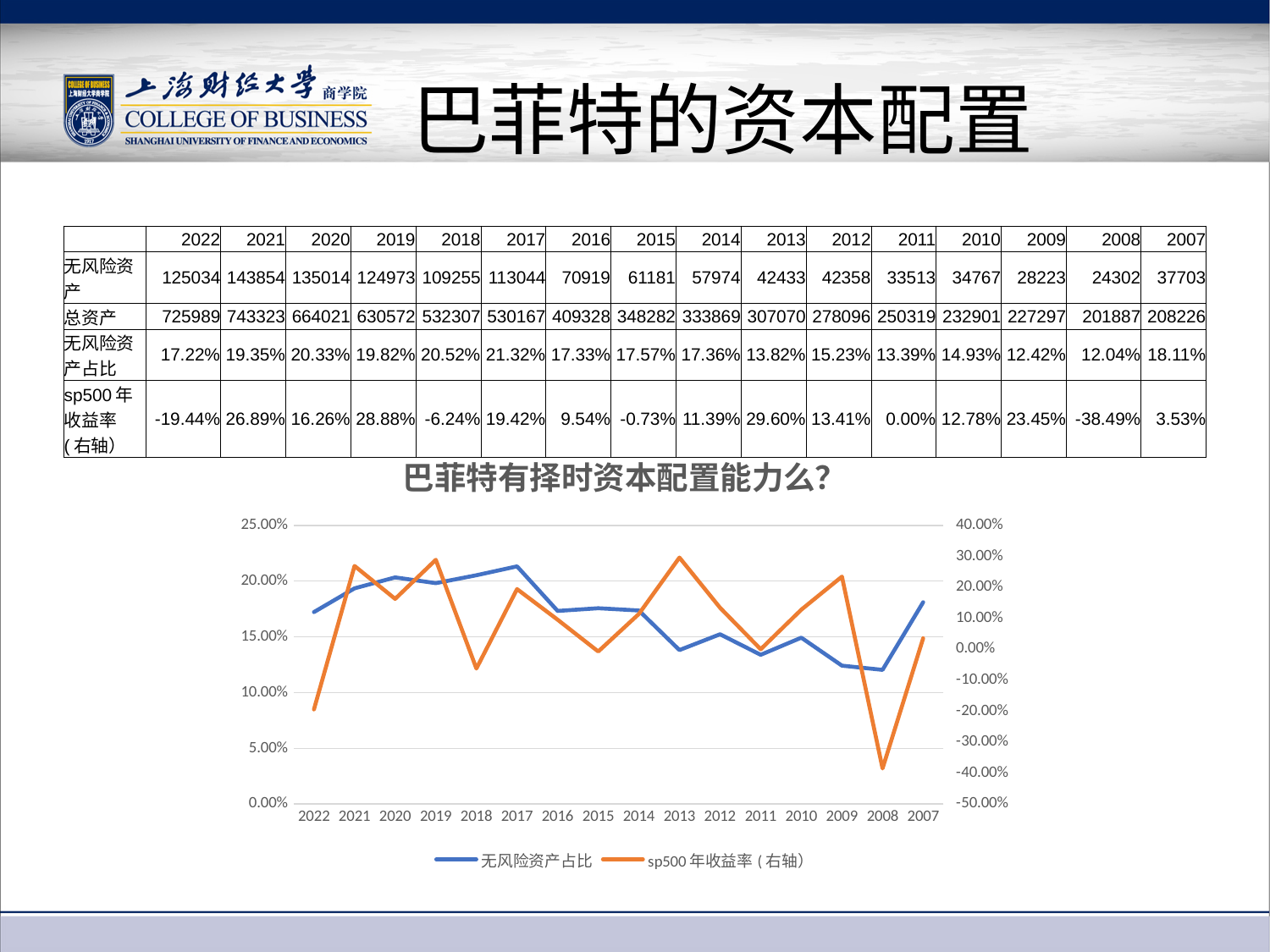

# 巴菲特的资本配置
|  | 2022 | 2021 | 2020 | 2019 | 2018 | 2017 | 2016 | 2015 | 2014 | 2013 | 2012 | 2011 | 2010 | 2009 | 2008 | 2007 |
| --- | --- | --- | --- | --- | --- | --- | --- | --- | --- | --- | --- | --- | --- | --- | --- | --- |
| 无风险资产 | 125034 | 143854 | 135014 | 124973 | 109255 | 113044 | 70919 | 61181 | 57974 | 42433 | 42358 | 33513 | 34767 | 28223 | 24302 | 37703 |
| 总资产 | 725989 | 743323 | 664021 | 630572 | 532307 | 530167 | 409328 | 348282 | 333869 | 307070 | 278096 | 250319 | 232901 | 227297 | 201887 | 208226 |
| 无风险资产占比 | 17.22% | 19.35% | 20.33% | 19.82% | 20.52% | 21.32% | 17.33% | 17.57% | 17.36% | 13.82% | 15.23% | 13.39% | 14.93% | 12.42% | 12.04% | 18.11% |
| sp500年收益率(右轴） | -19.44% | 26.89% | 16.26% | 28.88% | -6.24% | 19.42% | 9.54% | -0.73% | 11.39% | 29.60% | 13.41% | 0.00% | 12.78% | 23.45% | -38.49% | 3.53% |

### Chart: 巴菲特有择时资本配置能力么？

| Category | 无风险资产占比 | sp500年收益率(右轴） |
|---|---|---|
| 2022 | 0.17222574997692802 | -0.194428 |
| 2021 | 0.19352825084115519 | 0.268927 |
| 2020 | 0.20332790679812837 | 0.162589 |
| 2019 | 0.1981898974264636 | 0.288781 |
| 2018 | 0.20524809931111182 | -0.062373000000000005 |
| 2017 | 0.213223380557447 | 0.1942 |
| 2016 | 0.17325714341554938 | 0.09535 |
| 2015 | 0.1756651219414153 | -0.007266 |
| 2014 | 0.1736429557700775 | 0.113906 |
| 2013 | 0.13818673266681863 | 0.296012 |
| 2012 | 0.1523143087279213 | 0.13405699999999998 |
| 2011 | 0.133881167630104 | -3.2e-05 |
| 2010 | 0.14927801941597502 | 0.127827 |
| 2009 | 0.12416793886412932 | 0.234542 |
| 2008 | 0.12037426877411621 | -0.384858 |
| 2007 | 0.18106768607186421 | 0.035296 |